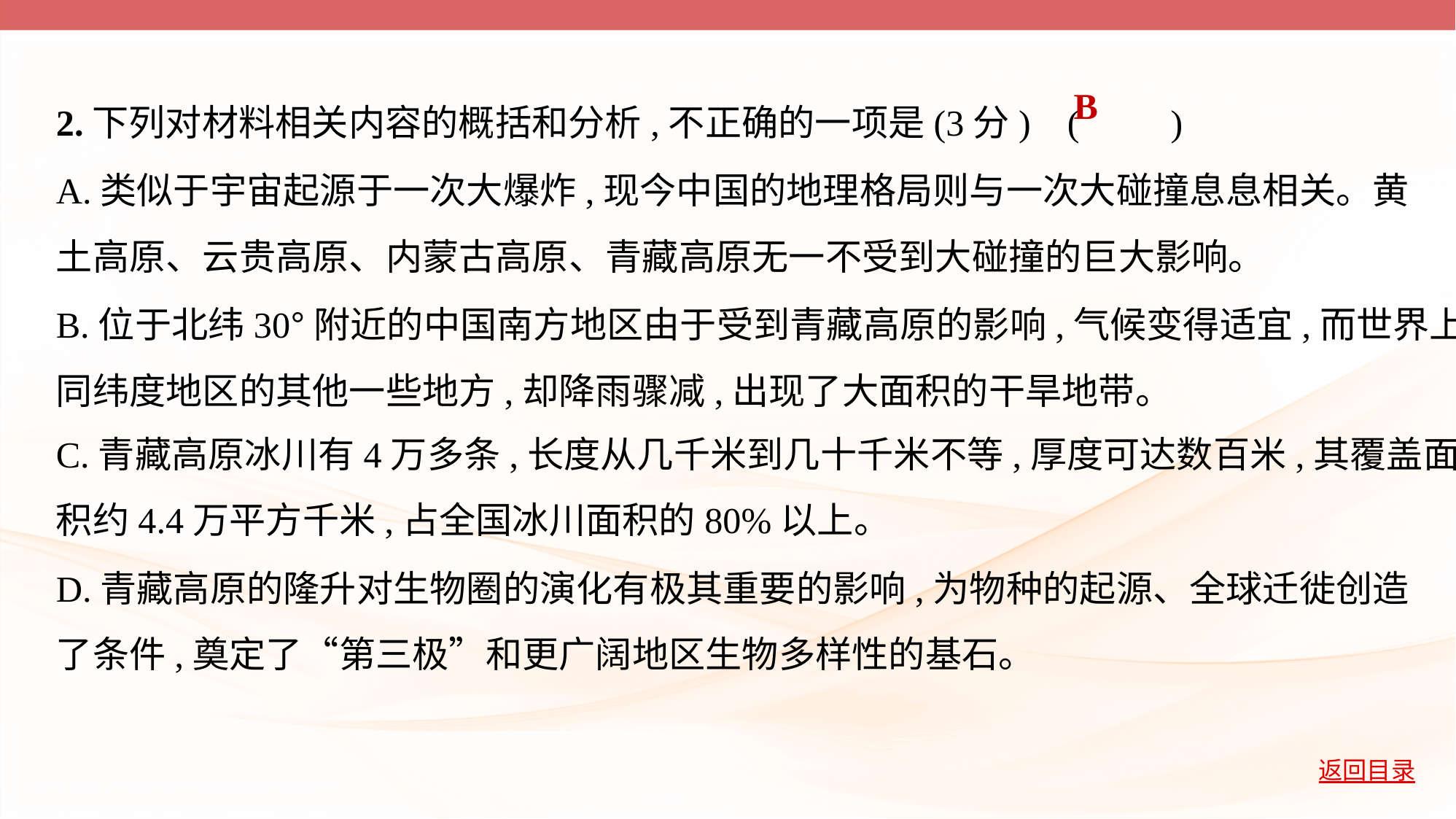

2.下列对材料相关内容的概括和分析,不正确的一项是(3分) (          )
A.类似于宇宙起源于一次大爆炸,现今中国的地理格局则与一次大碰撞息息相关。黄
土高原、云贵高原、内蒙古高原、青藏高原无一不受到大碰撞的巨大影响。
B.位于北纬30°附近的中国南方地区由于受到青藏高原的影响,气候变得适宜,而世界上
同纬度地区的其他一些地方,却降雨骤减,出现了大面积的干旱地带。
B
C.青藏高原冰川有4万多条,长度从几千米到几十千米不等,厚度可达数百米,其覆盖面
积约4.4万平方千米,占全国冰川面积的80%以上。
D.青藏高原的隆升对生物圈的演化有极其重要的影响,为物种的起源、全球迁徙创造
了条件,奠定了“第三极”和更广阔地区生物多样性的基石。